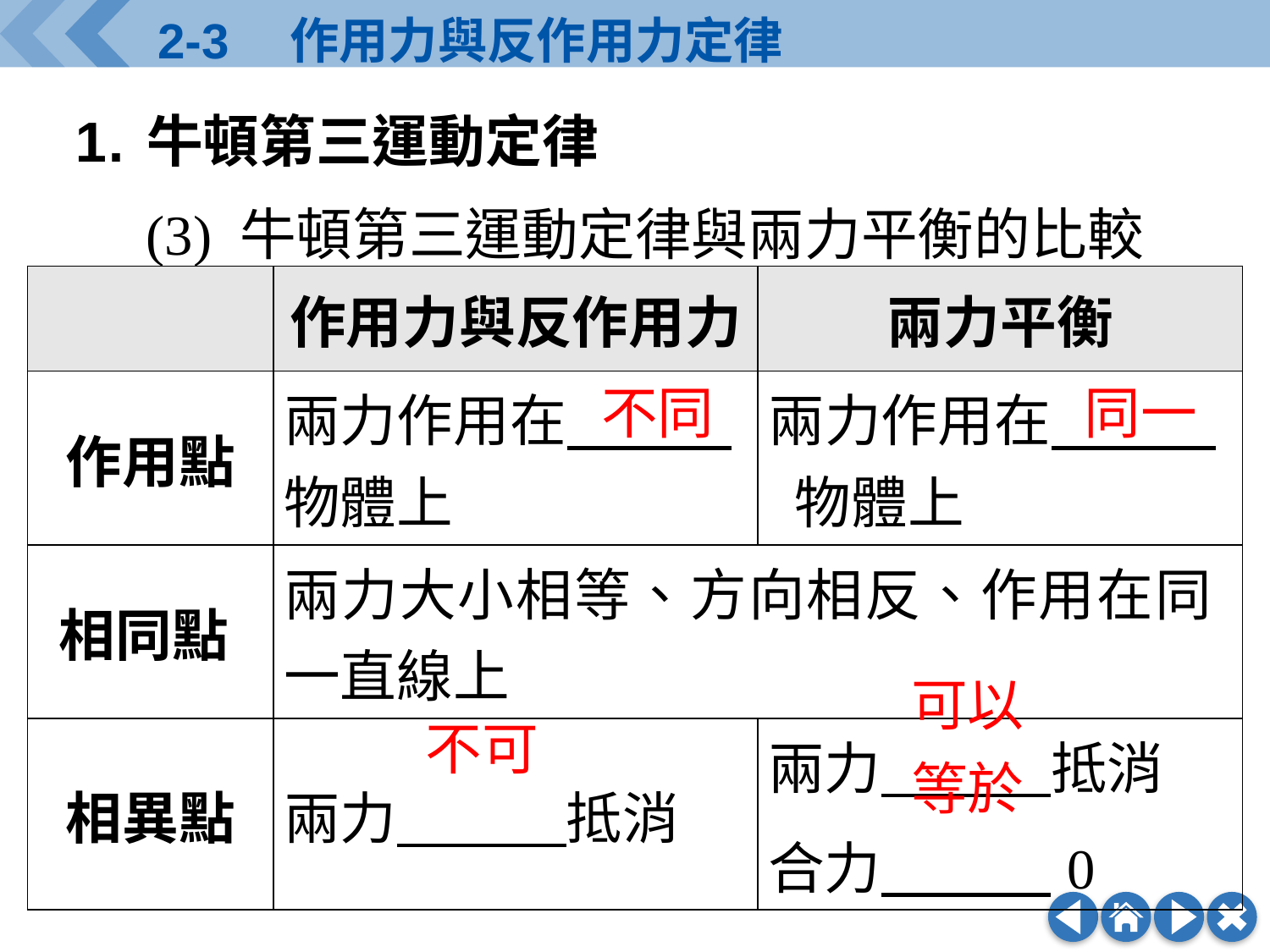

牛頓第三運動定律
(3) 牛頓第三運動定律與兩力平衡的比較
|  | 作用力與反作用力 | 兩力平衡 |
| --- | --- | --- |
| 作用點 | 兩力作用在　　 .物體上 | 兩力作用在　　 . 物體上 |
| 相同點 | 兩力大小相等、方向相反、作用在同一直線上 |  |
| 相異點 | 兩力　　　抵消 | 兩力　　　抵消 合力　　　0 |
不同
同一
可以
不可
等於